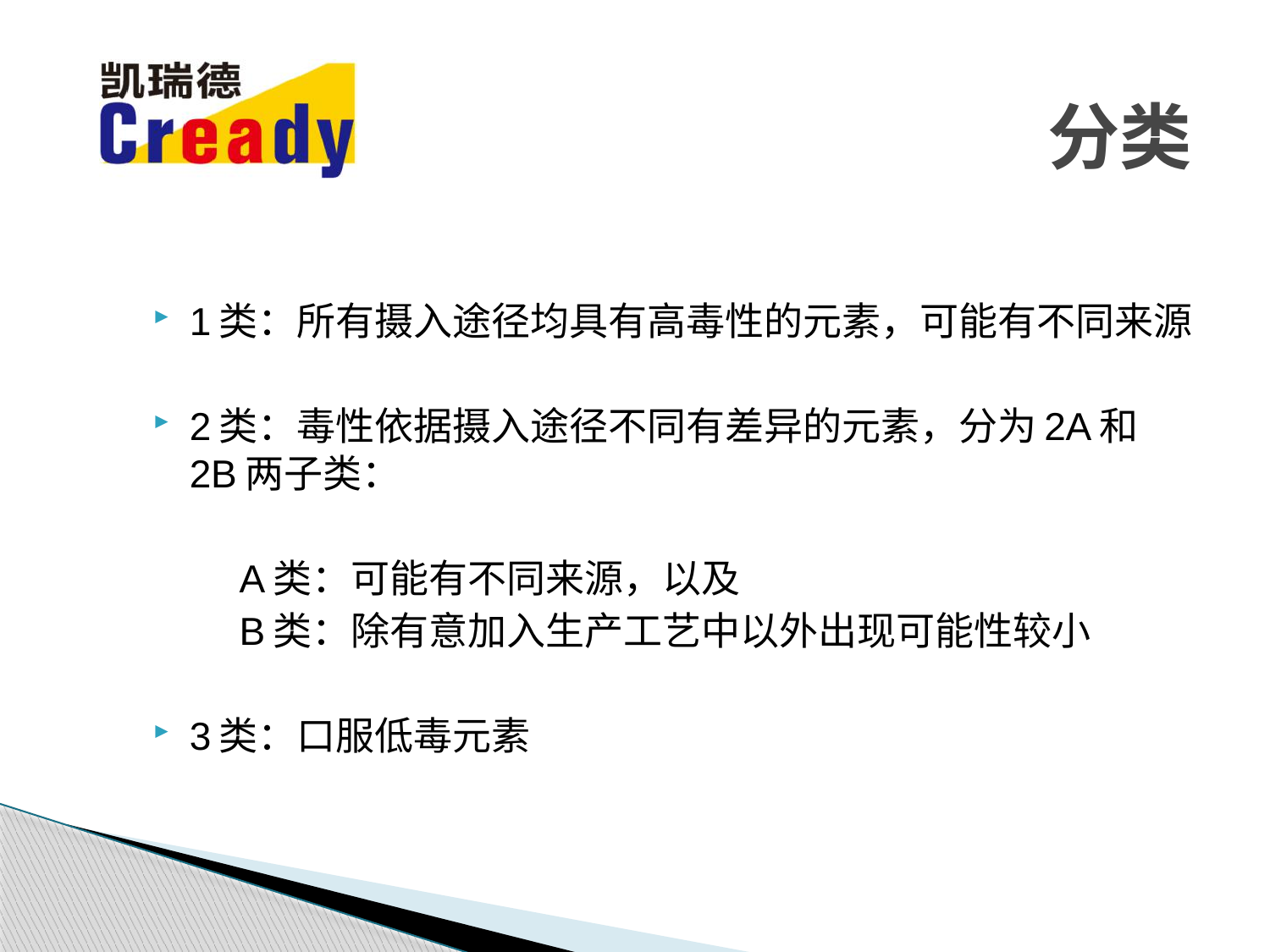

# 分类

1类：所有摄入途径均具有高毒性的元素，可能有不同来源

2类：毒性依据摄入途径不同有差异的元素，分为2A和2B两子类：

        A类：可能有不同来源，以及
        B类：除有意加入生产工艺中以外出现可能性较小

3类：口服低毒元素